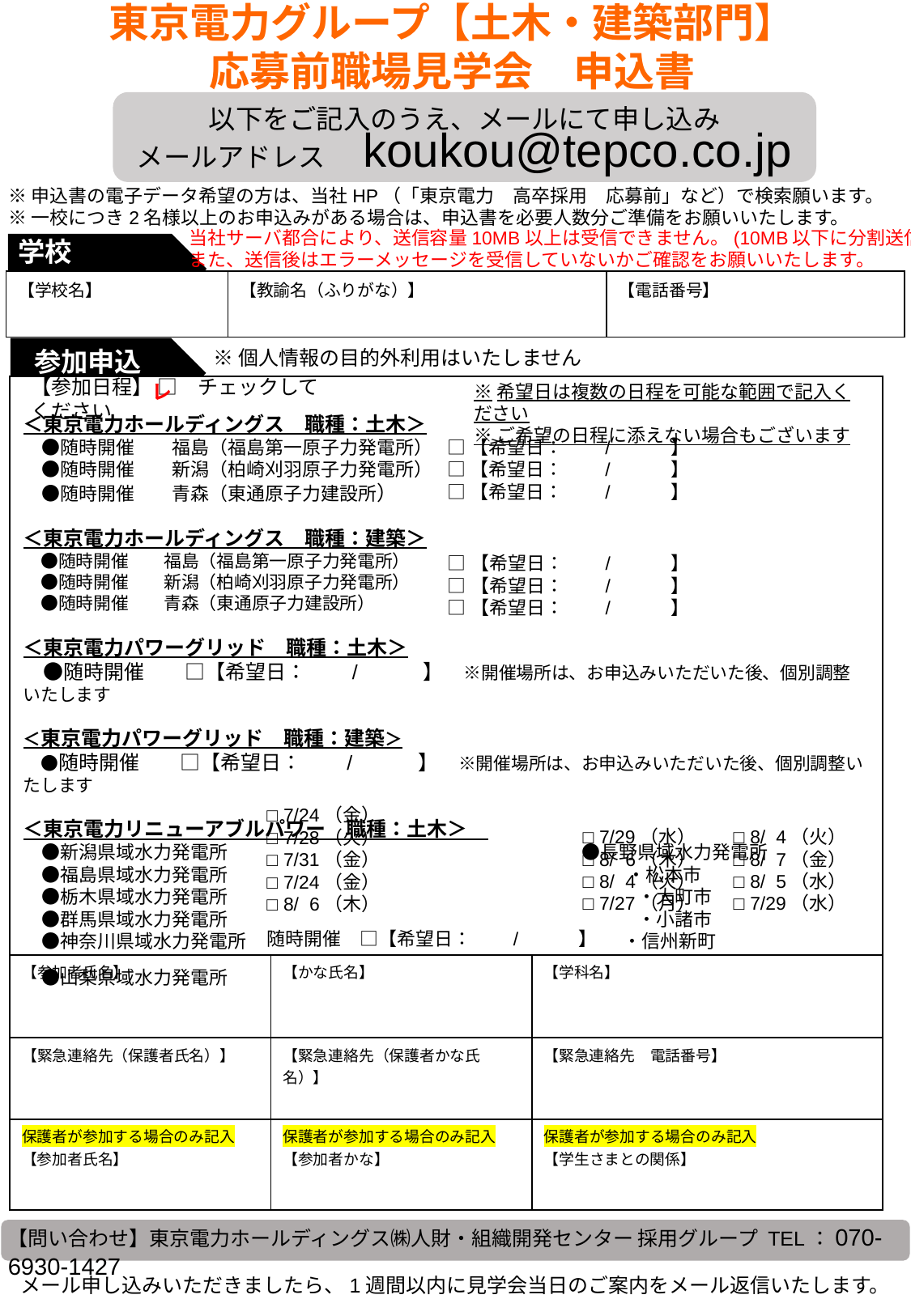

東京電力グループ【土木・建築部門】
応募前職場見学会　申込書
以下をご記入のうえ、メールにて申し込み
メールアドレス　koukou@tepco.co.jp

※申込書の電子データ希望の方は、当社HP（「東京電力　高卒採用　応募前」など）で検索願います。
※一校につき2名様以上のお申込みがある場合は、申込書を必要人数分ご準備をお願いいたします。
当社サーバ都合により、送信容量10MB以上は受信できません。(10MB以下に分割送信)
また、送信後はエラーメッセージを受信していないかご確認をお願いいたします。
学校

| 【学校名】 | 【教諭名（ふりがな）】 | 【電話番号】 |
| --- | --- | --- |

参加申込
※個人情報の目的外利用はいたしません
レ
※希望日は複数の日程を可能な範囲で記入ください
※ご希望の日程に添えない場合もございます
|  |  |  |
| --- | --- | --- |
| 【参加者氏名】 | 【かな氏名】 | 【学科名】 |
| 【緊急連絡先（保護者氏名）】 | 【緊急連絡先（保護者かな氏名）】 | 【緊急連絡先　電話番号】 |
| 保護者が参加する場合のみ記入 【参加者氏名】 | 保護者が参加する場合のみ記入 【参加者かな】 | 保護者が参加する場合のみ記入 【学生さまとの関係】 |
【参加日程】 □　チェックしてください
＜東京電力ホールディングス　職種：土木＞
　●随時開催　　福島（福島第一原子力発電所）
　●随時開催　　新潟（柏崎刈羽原子力発電所）
　●随時開催　　青森（東通原子力建設所）

＜東京電力ホールディングス　職種：建築＞
　●随時開催　　福島（福島第一原子力発電所）
　●随時開催　　新潟（柏崎刈羽原子力発電所）
　●随時開催　　青森（東通原子力建設所）

＜東京電力パワーグリッド　職種：土木＞
　●随時開催　　□【希望日：　　/　　　】　※開催場所は、お申込みいただいた後、個別調整いたします

＜東京電力パワーグリッド　職種：建築＞
　●随時開催　　□【希望日：　　/　　　】　※開催場所は、お申込みいただいた後、個別調整いたします

＜東京電力リニューアブルパワー　職種：土木＞
　●新潟県域水力発電所　　　　　　　　　　　　　　　　　　　●長野県域水力発電所
　●福島県域水力発電所　 　　　　　　　　　　　　　　　　　　　　 ・松本市
　●栃木県域水力発電所　　　　　　　　　　　　　　　　　　　　　　・大町市
　●群馬県域水力発電所　　　　　　　　　　　　　　　　　　　　　　・小諸市
　●神奈川県域水力発電所 　　　　　　　　　　　　　　　　　　　　・信州新町

　●山梨県域水力発電所
□【希望日：　　/　　　】
□【希望日：　　/　　　】
□【希望日：　　/　　　】
□【希望日：　　/　　　】
□【希望日：　　/　　　】
□【希望日：　　/　　　】
□ 7/24（金）
□ 7/28（火）
□ 7/31（金）
□ 7/24（金）
□ 8/  6（木）

随時開催　□【希望日：　　/　　　】
□ 7/29（水）
□ 8/  6（木）
□ 8/  4（火）
□ 7/27（月）
□ 8/  4（火）
□ 8/  7（金）
□ 8/  5（水）
□ 7/29（水）
【問い合わせ】東京電力ホールディングス㈱人財・組織開発センター 採用グループ TEL：070-6930-1427

メール申し込みいただきましたら、1週間以内に見学会当日のご案内をメール返信いたします。